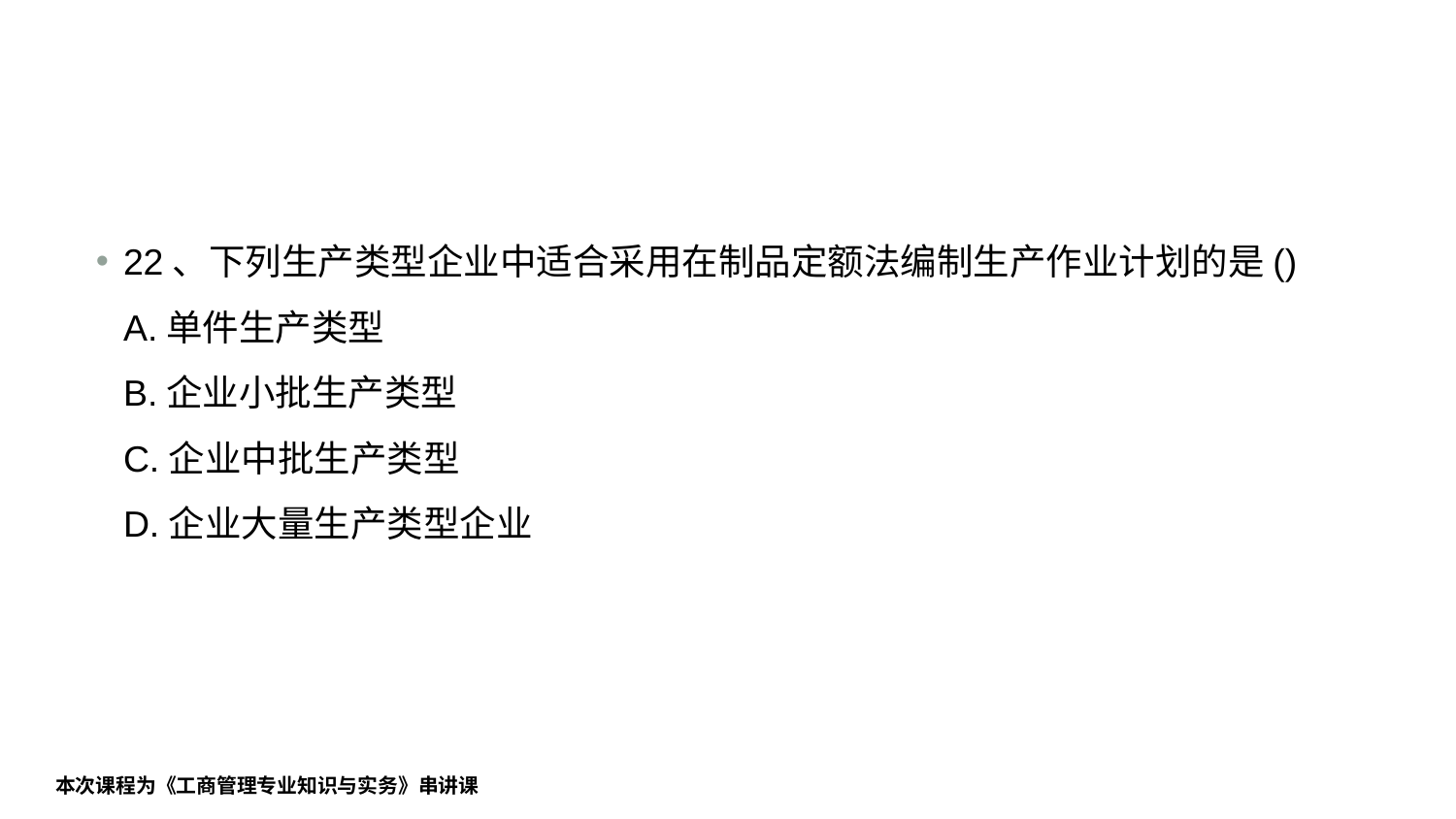

#

22、下列生产类型企业中适合采用在制品定额法编制生产作业计划的是()
A.单件生产类型
B.企业小批生产类型
C.企业中批生产类型
D.企业大量生产类型企业